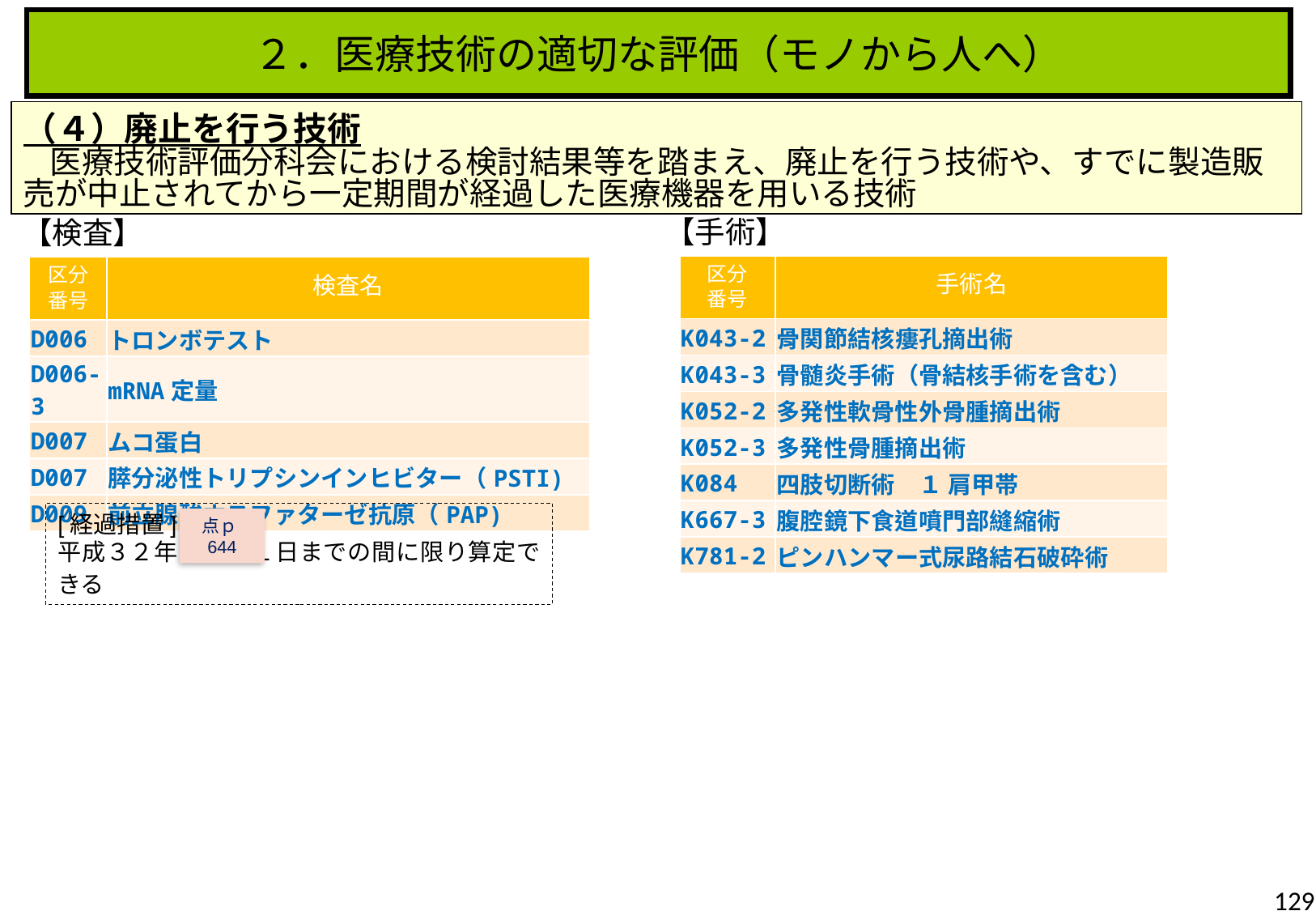

２．医療技術の適切な評価（モノから人へ）
（４）廃止を行う技術
　医療技術評価分科会における検討結果等を踏まえ、廃止を行う技術や、すでに製造販売が中止されてから一定期間が経過した医療機器を用いる技術

【手術】
【検査】
| 区分 番号 | 手術名 |
| --- | --- |
| K043-2 | 骨関節結核瘻孔摘出術 |
| K043-3 | 骨髄炎手術（骨結核手術を含む） |
| K052-2 | 多発性軟骨性外骨腫摘出術 |
| K052-3 | 多発性骨腫摘出術 |
| K084 | 四肢切断術　１ 肩甲帯 |
| K667-3 | 腹腔鏡下食道噴門部縫縮術 |
| K781-2 | ピンハンマー式尿路結石破砕術 |
| 区分番号 | 検査名 |
| --- | --- |
| D006 | トロンボテスト |
| D006-3 | mRNA定量 |
| D007 | ムコ蛋白 |
| D007 | 膵分泌性トリプシンインヒビター（PSTI) |
| D009 | 前立腺酸ホスファターゼ抗原（PAP) |
[経過措置]
平成３２年３月３１日までの間に限り算定できる
点ｐ644
129